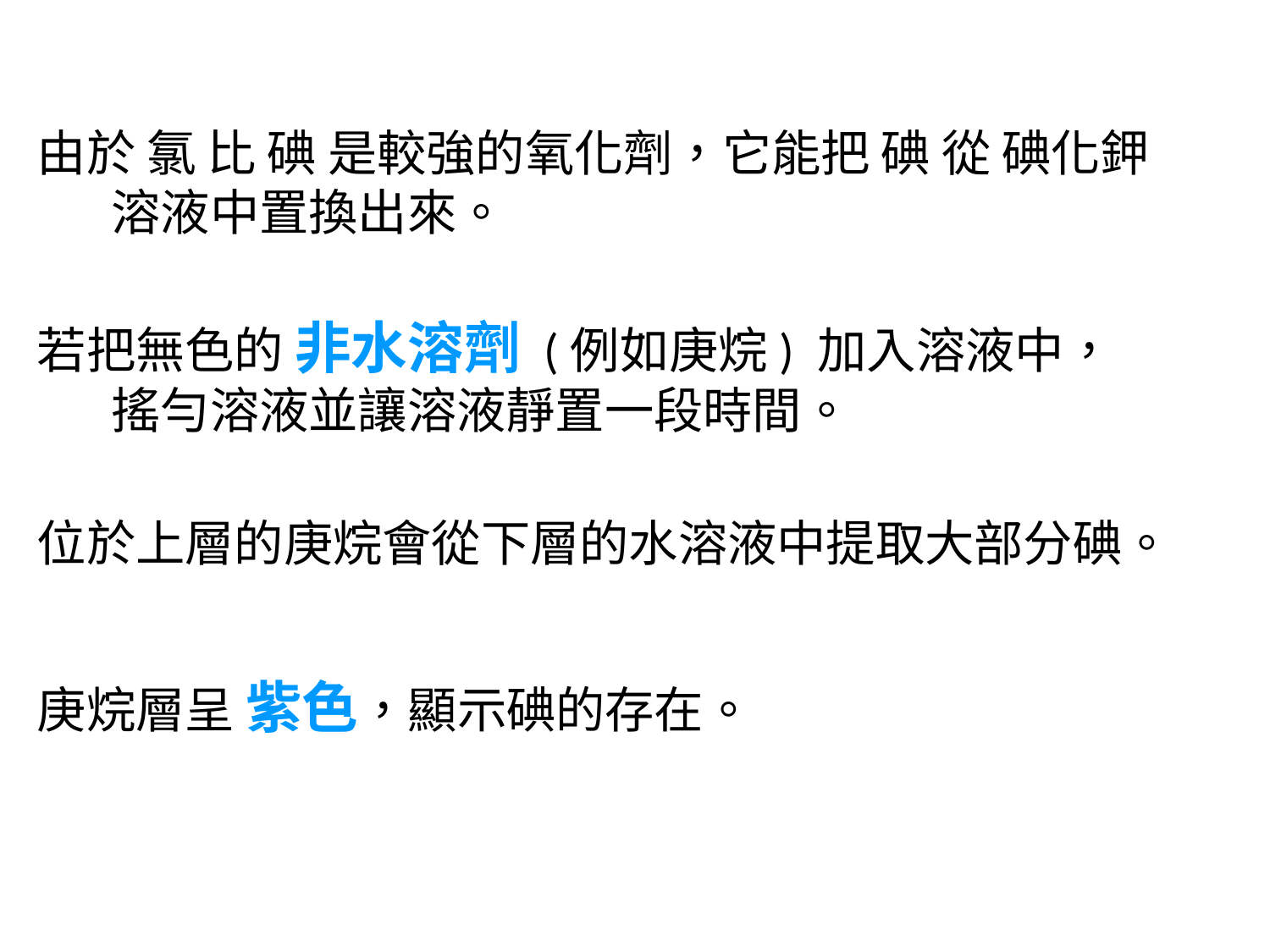

由於 氯 比 碘 是較強的氧化劑，它能把 碘 從 碘化鉀 溶液中置換出來。
若把無色的 非水溶劑 (例如庚烷) 加入溶液中，搖勻溶液並讓溶液靜置一段時間。
位於上層的庚烷會從下層的水溶液中提取大部分碘。
庚烷層呈 紫色，顯示碘的存在。